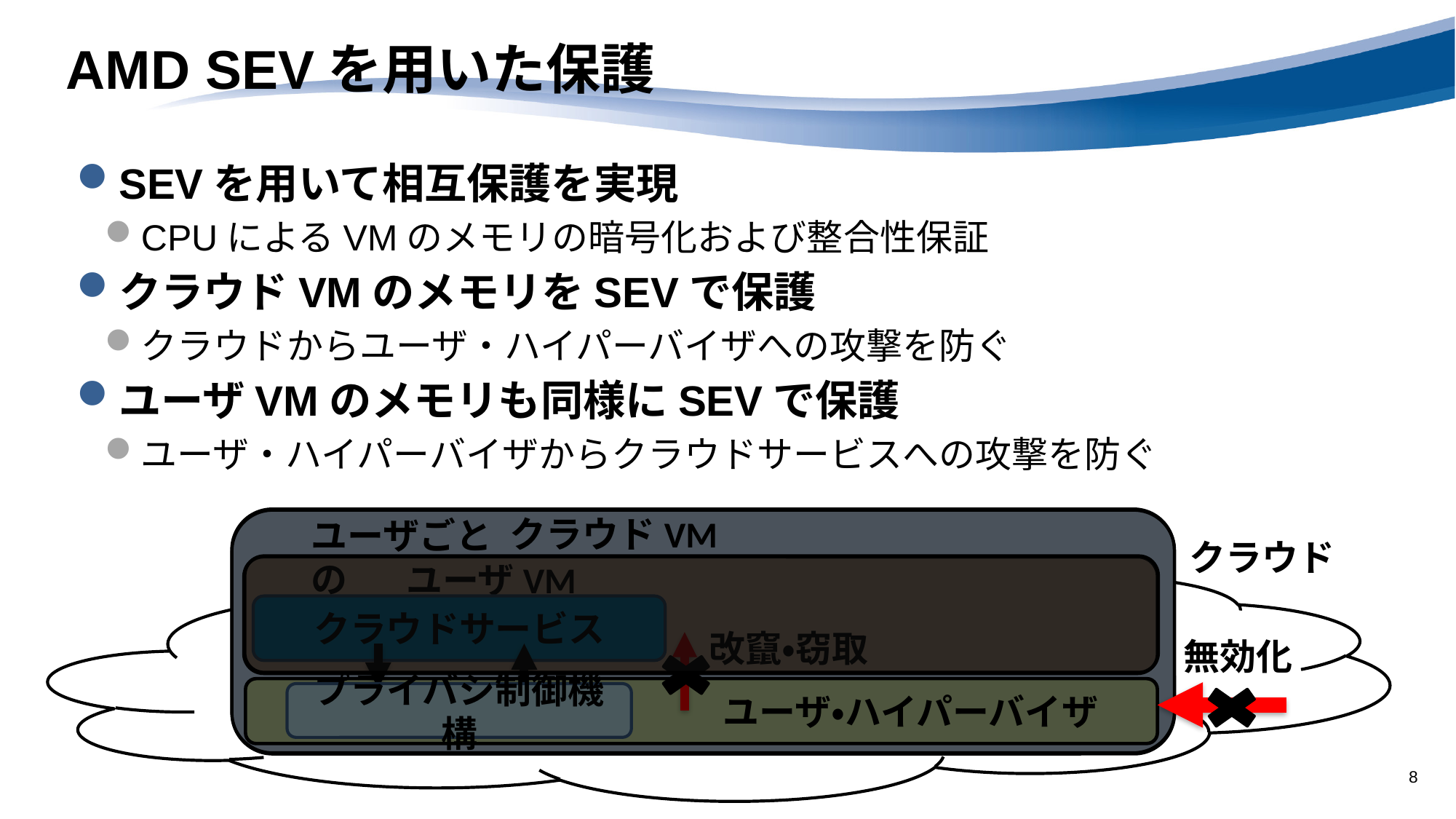

# AMD SEVを用いた保護
SEVを用いて相互保護を実現
CPUによるVMのメモリの暗号化および整合性保証
クラウドVMのメモリをSEVで保護
クラウドからユーザ・ハイパーバイザへの攻撃を防ぐ
ユーザVMのメモリも同様にSEVで保護
ユーザ・ハイパーバイザからクラウドサービスへの攻撃を防ぐ
クラウドVM
ユーザごとの

クラウド

　　　　ユーザVM

クラウドサービス
改竄・窃取
無効化

                                                  ユーザ・ハイパーバイザ

プライバシ制御機構
8